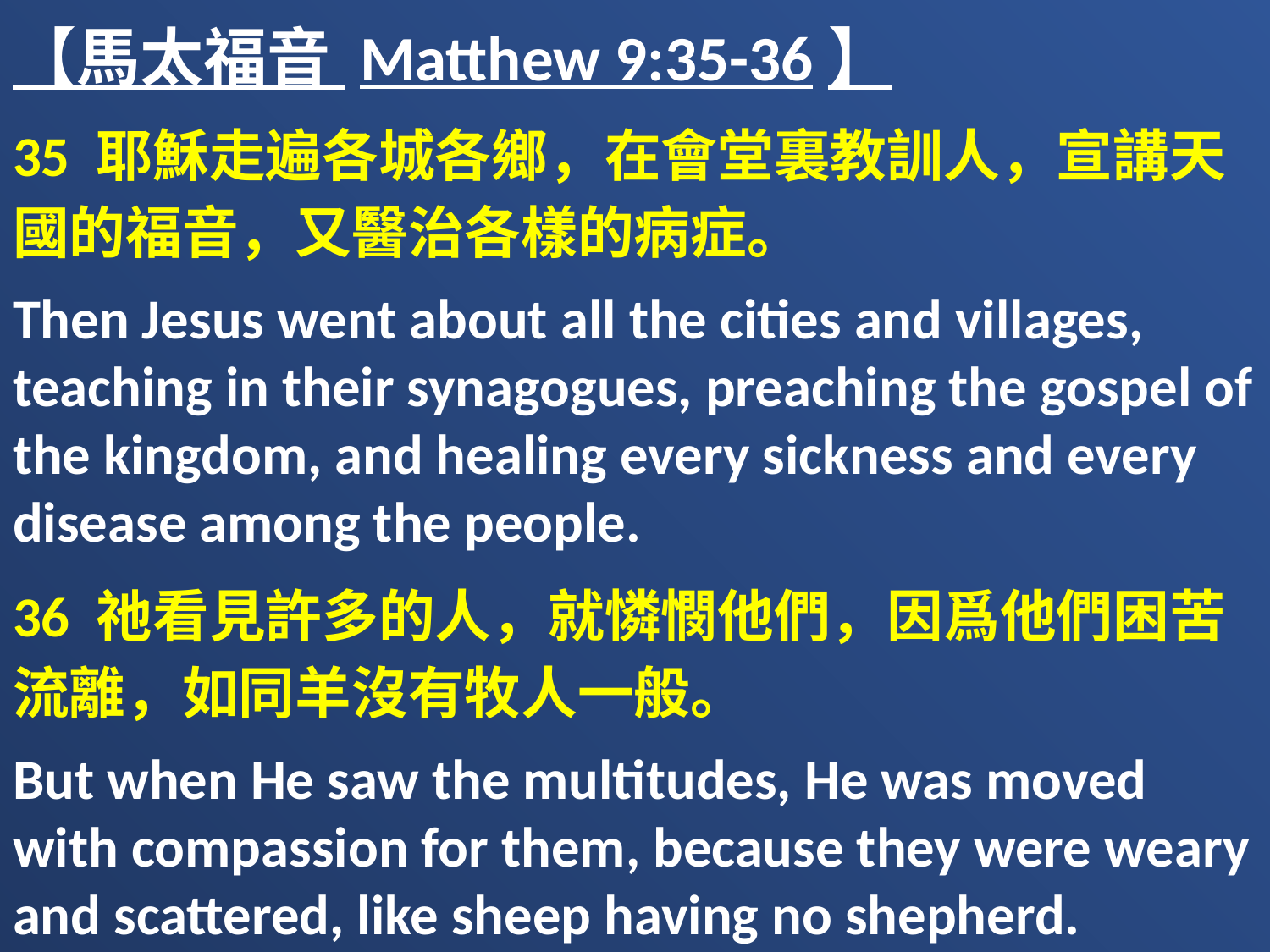

【馬太福音 Matthew 9:35-36】
35 耶穌走遍各城各鄉，在會堂裏教訓人，宣講天國的福音，又醫治各樣的病症。
Then Jesus went about all the cities and villages, teaching in their synagogues, preaching the gospel of the kingdom, and healing every sickness and every disease among the people.
36 祂看見許多的人，就憐憫他們，因爲他們困苦流離，如同羊沒有牧人一般。
But when He saw the multitudes, He was moved with compassion for them, because they were weary and scattered, like sheep having no shepherd.